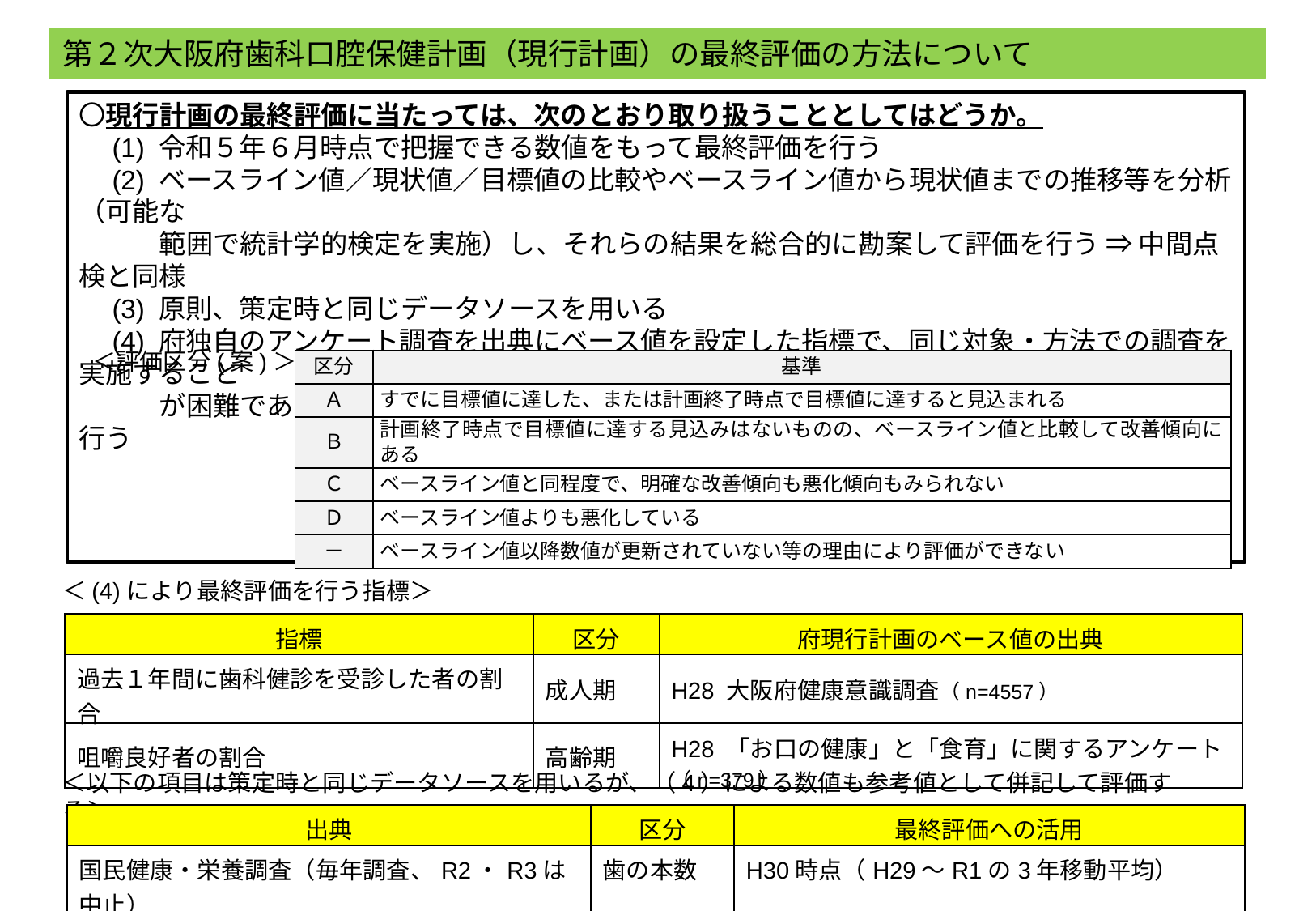

第２次大阪府歯科口腔保健計画（現行計画）の最終評価の方法について
〇現行計画の最終評価に当たっては、次のとおり取り扱うこととしてはどうか。
　(1) 令和５年６月時点で把握できる数値をもって最終評価を行う
　(2) ベースライン値／現状値／目標値の比較やベースライン値から現状値までの推移等を分析（可能な
　　　範囲で統計学的検定を実施）し、それらの結果を総合的に勘案して評価を行う ⇒ 中間点検と同様
　(3) 原則、策定時と同じデータソースを用いる
　(4) 府独自のアンケート調査を出典にベース値を設定した指標で、同じ対象・方法での調査を実施すること
　　　が困難であるものは、令和５年１月に実施した府健康づくり実態調査（※）により評価を行う
＜評価区分(案)＞
| 区分 | 基準 |
| --- | --- |
| Ａ | すでに目標値に達した、または計画終了時点で目標値に達すると見込まれる |
| Ｂ | 計画終了時点で目標値に達する見込みはないものの、ベースライン値と比較して改善傾向にある |
| Ｃ | ベースライン値と同程度で、明確な改善傾向も悪化傾向もみられない |
| Ｄ | ベースライン値よりも悪化している |
| － | ベースライン値以降数値が更新されていない等の理由により評価ができない |
＜(4)により最終評価を行う指標＞
| 指標 | 区分 | 府現行計画のベース値の出典 |
| --- | --- | --- |
| 過去１年間に歯科健診を受診した者の割合 | 成人期 | H28 大阪府健康意識調査（n=4557） |
| 咀嚼良好者の割合 | 高齢期 | H28 「お口の健康」と「食育」に関するアンケート（n=379） |
＜以下の項目は策定時と同じデータソースを用いるが、（4）による数値も参考値として併記して評価する＞
| 出典 | 区分 | 最終評価への活用 |
| --- | --- | --- |
| 国民健康・栄養調査（毎年調査、R2・R3は中止） | 歯の本数 | H30時点（H29～R1の3年移動平均） |